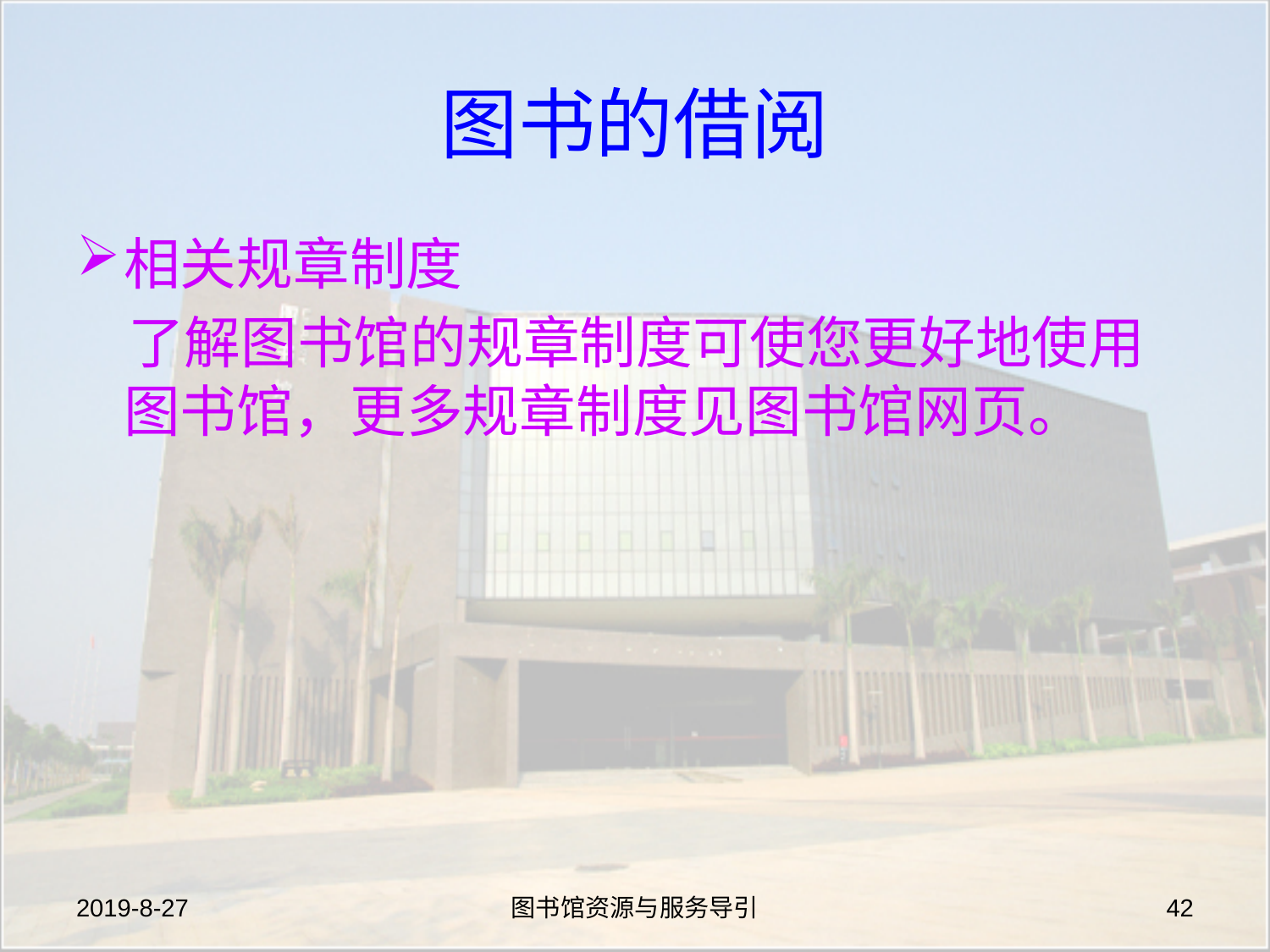

# 图书的借阅
相关规章制度
   了解图书馆的规章制度可使您更好地使用图书馆，更多规章制度见图书馆网页。
2019-8-27
图书馆资源与服务导引
42